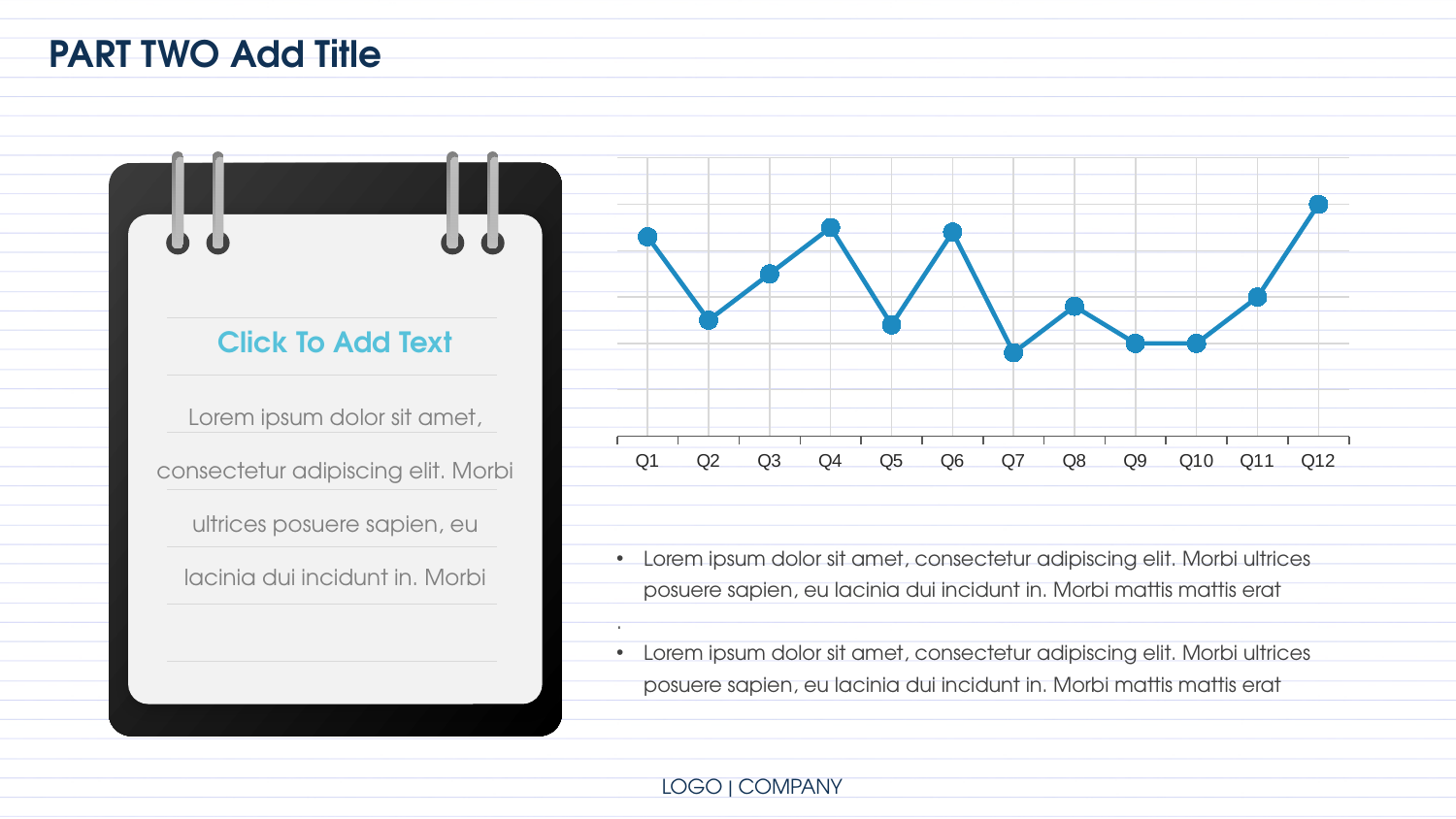

PART TWO Add Title

### Chart

| Category | 业绩 |
|---|---|
| Q1 | 4.3 |
| Q2 | 2.5 |
| Q3 | 3.5 |
| Q4 | 4.5 |
| Q5 | 2.4 |
| Q6 | 4.4 |
| Q7 | 1.8 |
| Q8 | 2.8 |
| Q9 | 2.0 |
| Q10 | 2.0 |
| Q11 | 3.0 |
| Q12 | 5.0 |
Click To Add Text
Lorem ipsum dolor sit amet, consectetur adipiscing elit. Morbi ultrices posuere sapien, eu lacinia dui incidunt in. Morbi
Lorem ipsum dolor sit amet, consectetur adipiscing elit. Morbi ultrices posuere sapien, eu lacinia dui incidunt in. Morbi mattis mattis erat
.
Lorem ipsum dolor sit amet, consectetur adipiscing elit. Morbi ultrices posuere sapien, eu lacinia dui incidunt in. Morbi mattis mattis erat
LOGO | COMPANY